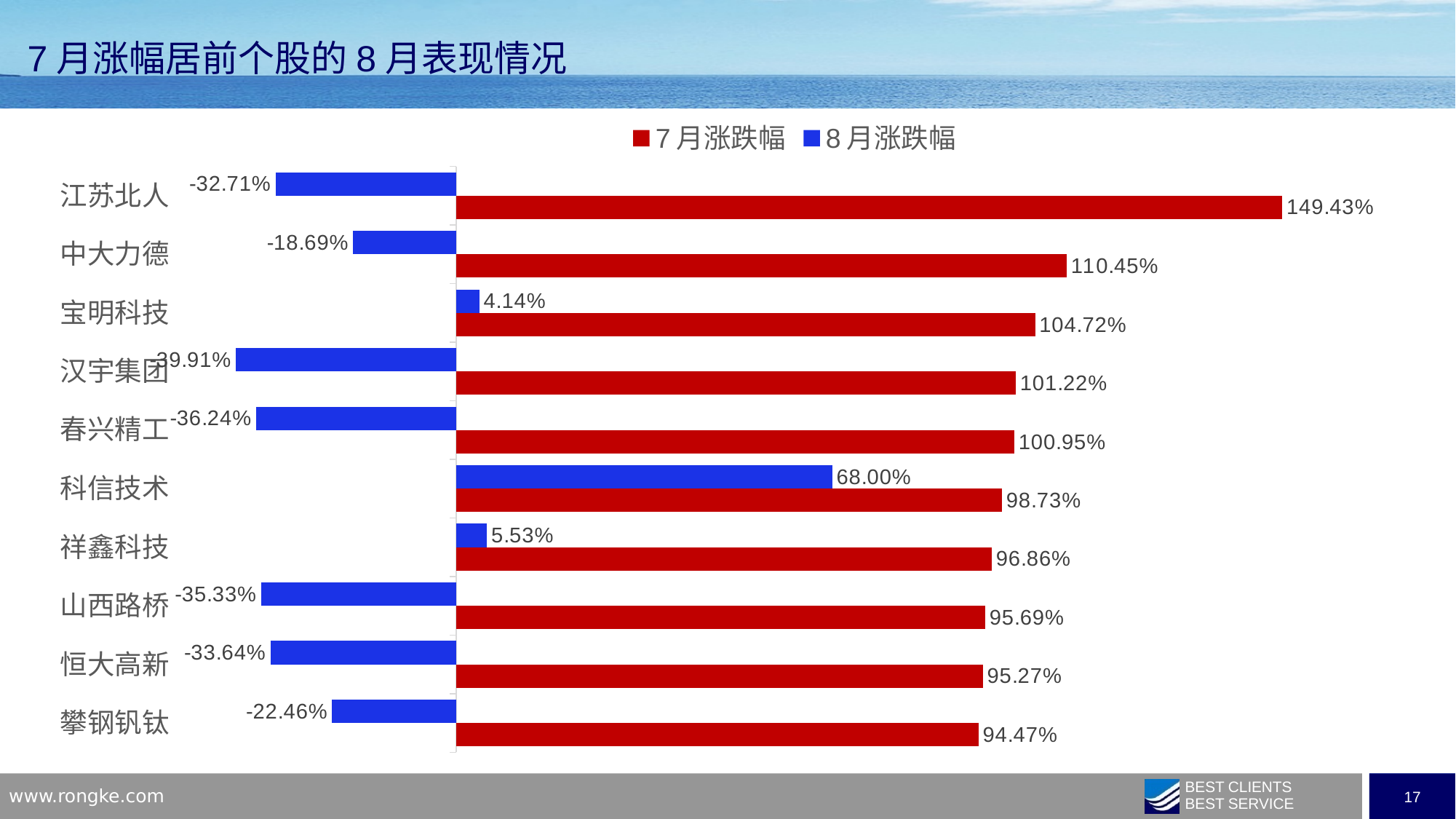

7月涨幅居前个股的8月表现情况

### Chart

| Category | 8月涨跌幅 | 7月涨跌幅 |
|---|---|---|
| 江苏北人 | -0.327138 | 1.4942939999999998 |
| 中大力德 | -0.186899 | 1.104486 |
| 宝明科技 | 0.041356000000000004 | 1.0471890000000001 |
| 汉宇集团 | -0.39909 | 1.012214 |
| 春兴精工 | -0.36235300000000004 | 1.009456 |
| 科信技术 | 0.68 | 0.987281 |
| 祥鑫科技 | 0.055340999999999994 | 0.968637 |
| 山西路桥 | -0.35330100000000003 | 0.956938 |
| 恒大高新 | -0.336364 | 0.952663 |
| 攀钢钒钛 | -0.22462800000000002 | 0.9447369999999999 |